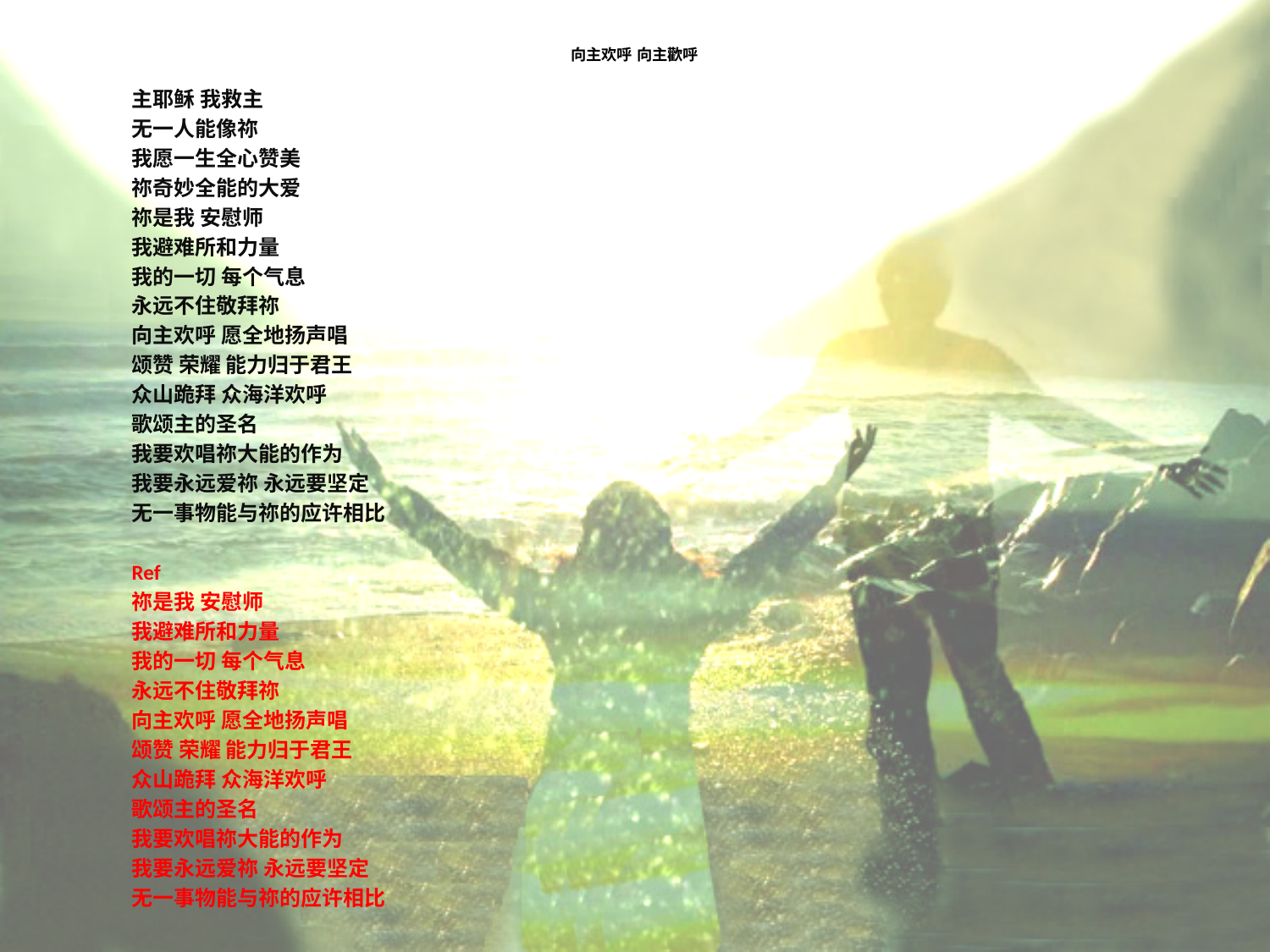

# 向主欢呼 向主歡呼
主耶稣 我救主
无一人能像祢
我愿一生全心赞美
祢奇妙全能的大爱
祢是我 安慰师
我避难所和力量
我的一切 每个气息
永远不住敬拜祢
向主欢呼 愿全地扬声唱
颂赞 荣耀 能力归于君王
众山跪拜 众海洋欢呼
歌颂主的圣名
我要欢唱祢大能的作为
我要永远爱祢 永远要坚定
无一事物能与祢的应许相比

Ref
祢是我 安慰师
我避难所和力量
我的一切 每个气息
永远不住敬拜祢
向主欢呼 愿全地扬声唱
颂赞 荣耀 能力归于君王
众山跪拜 众海洋欢呼
歌颂主的圣名
我要欢唱祢大能的作为
我要永远爱祢 永远要坚定
无一事物能与祢的应许相比